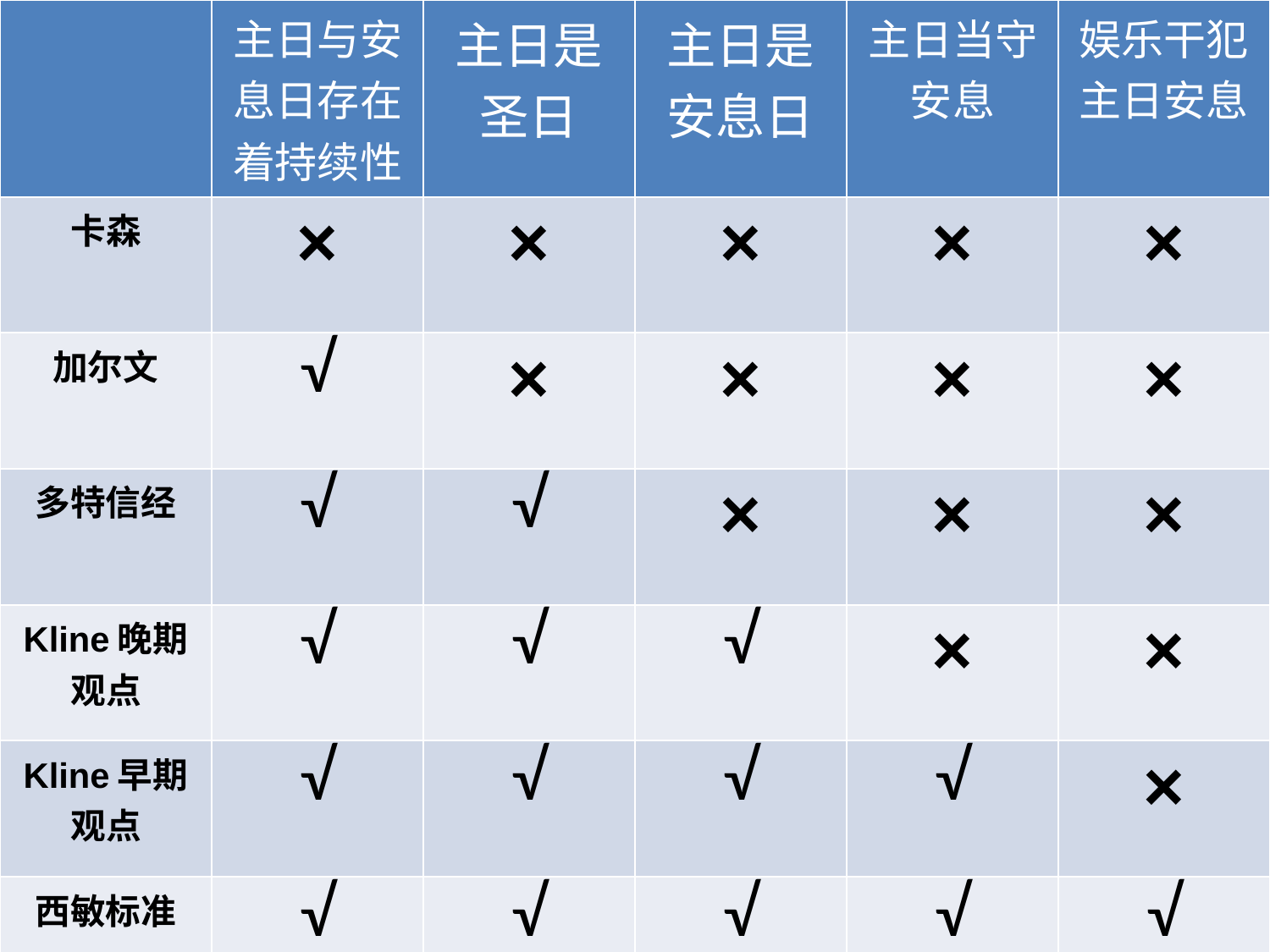

|  | 主日与安息日存在着持续性 | 主日是圣日 | 主日是安息日 | 主日当守安息 | 娱乐干犯主日安息 |
| --- | --- | --- | --- | --- | --- |
| 卡森 | × | × | × | × | × |
| 加尔文 | √ | × | × | × | × |
| 多特信经 | √ | √ | × | × | × |
| Kline晚期观点 | √ | √ | √ | × | × |
| Kline早期观点 | √ | √ | √ | √ | × |
| 西敏标准 | √ | √ | √ | √ | √ |
#